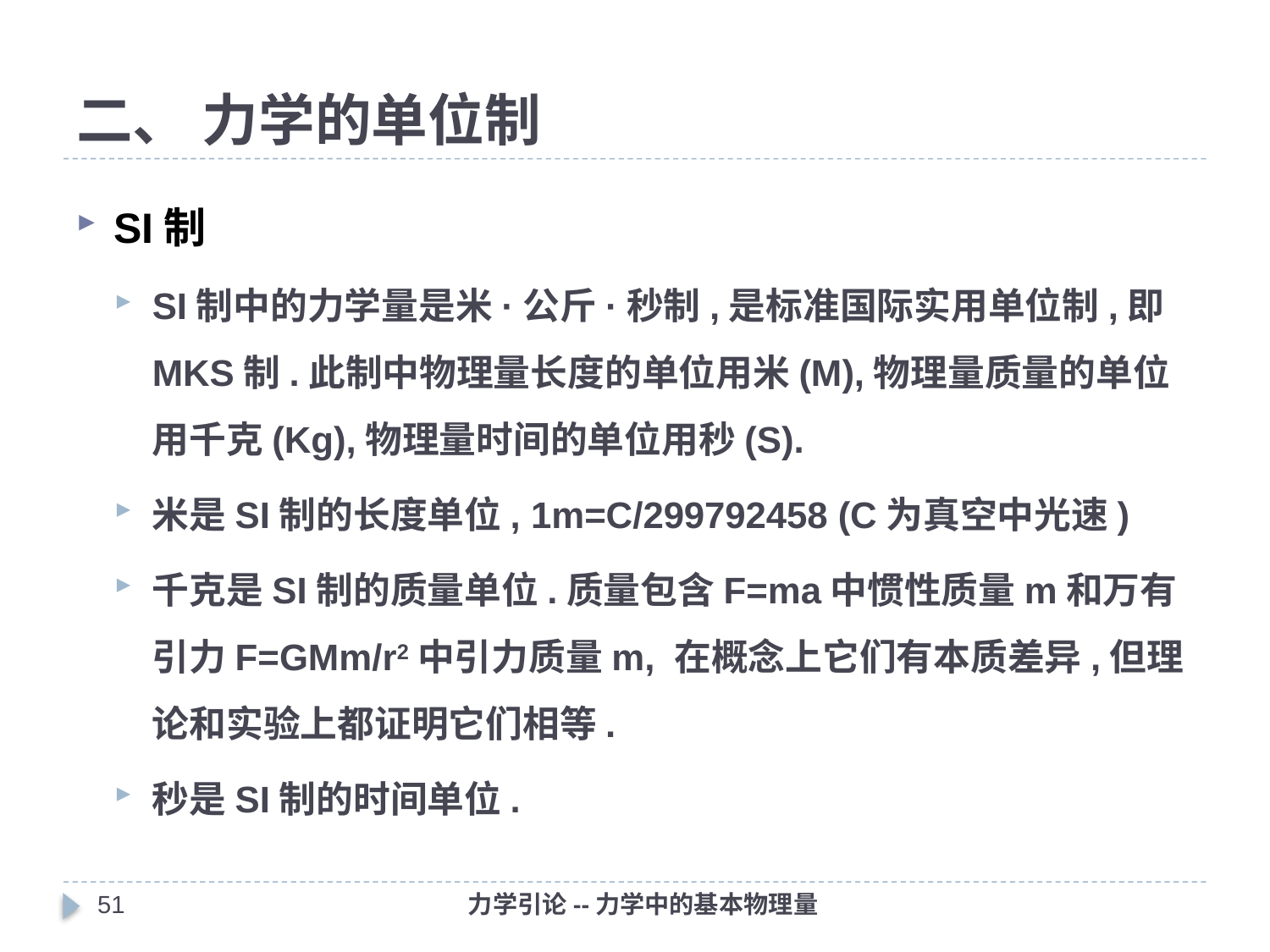

# 二、 力学的单位制
SI制
SI制中的力学量是米·公斤·秒制,是标准国际实用单位制,即MKS制.此制中物理量长度的单位用米(M),物理量质量的单位用千克(Kg),物理量时间的单位用秒(S).
米是SI制的长度单位, 1m=C/299792458 (C为真空中光速)
千克是SI制的质量单位.质量包含F=ma中惯性质量m和万有引力F=GMm/r2中引力质量m, 在概念上它们有本质差异,但理论和实验上都证明它们相等.
秒是SI制的时间单位.
51
力学引论--力学中的基本物理量